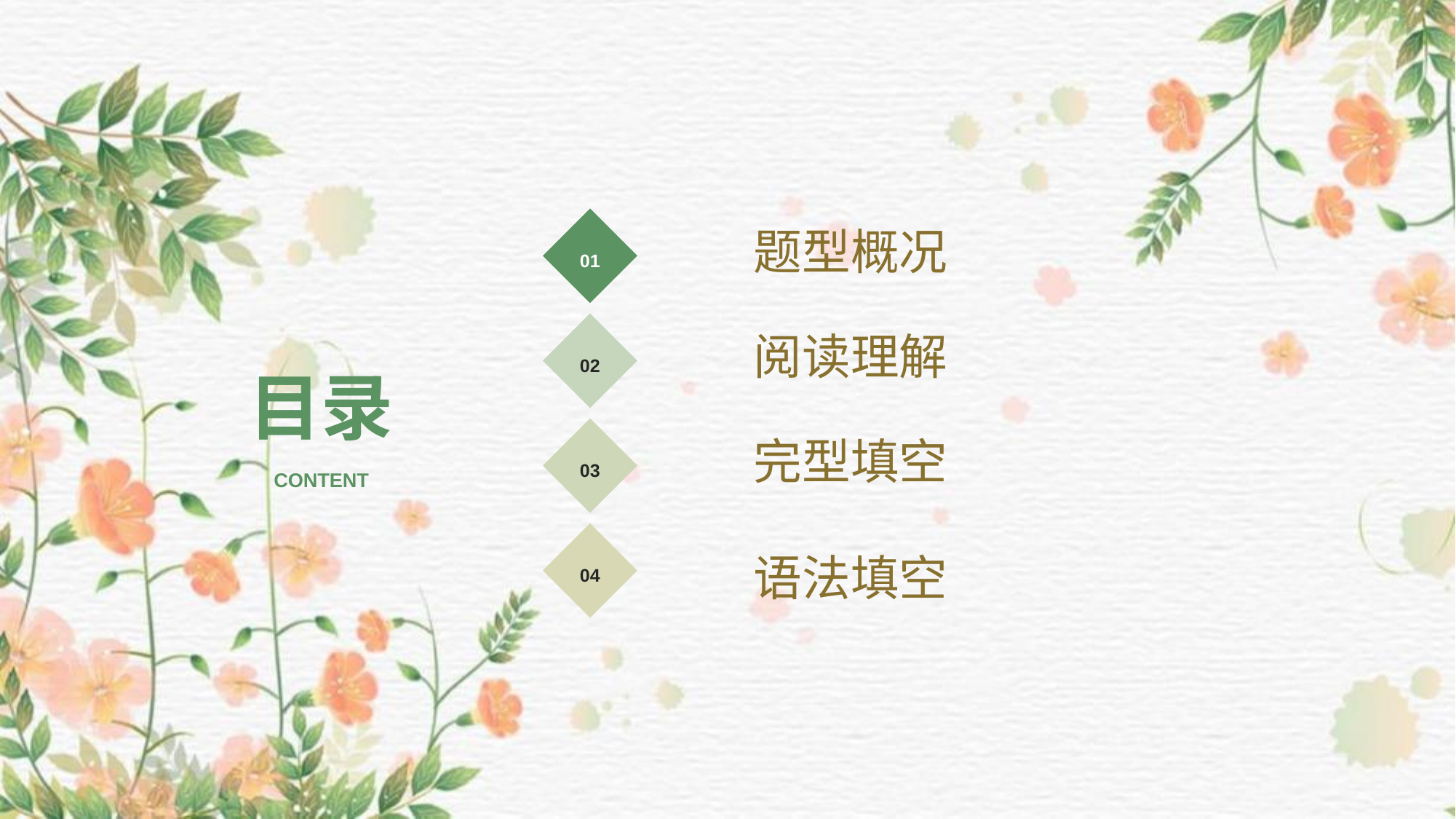

01
题型概况
02
目录
阅读理解
03
完型填空
CONTENT
04
语法填空